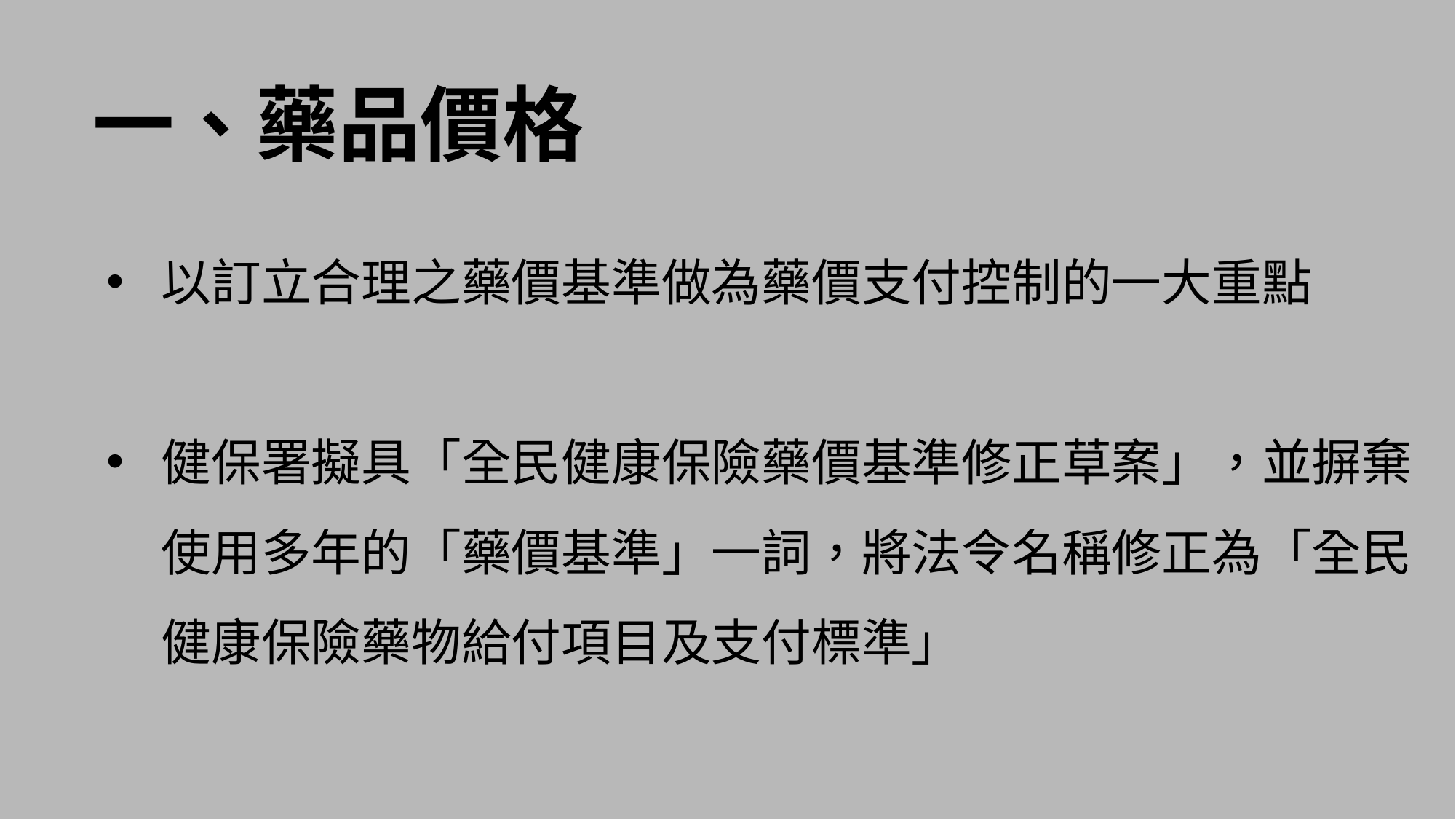

一、藥品價格
以訂立合理之藥價基準做為藥價支付控制的一大重點

健保署擬具「全民健康保險藥價基準修正草案」，並摒棄使用多年的「藥價基準」一詞，將法令名稱修正為「全民健康保險藥物給付項目及支付標準」